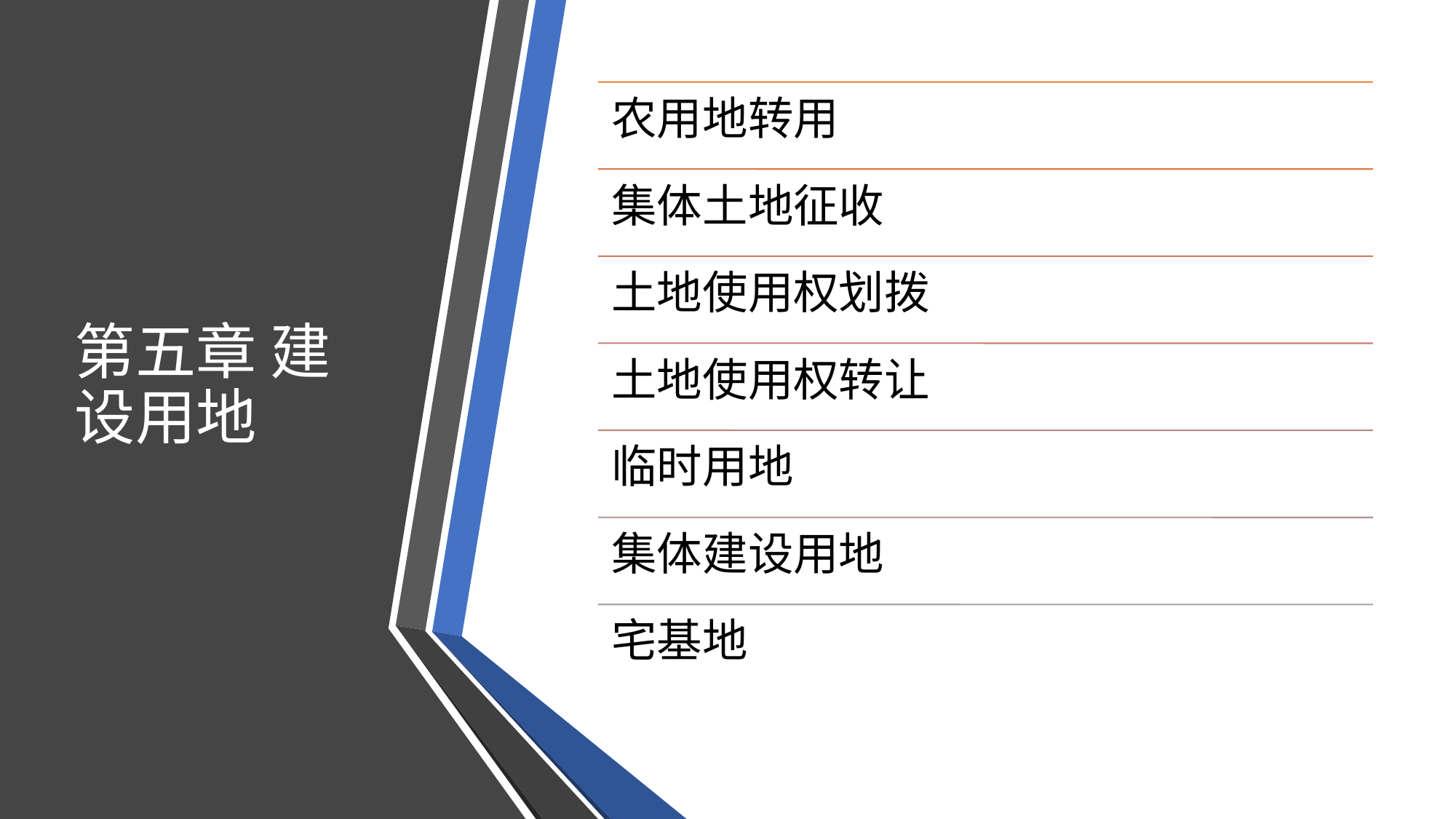

# 第五章 建设用地
农用地转用
集体土地征收
土地使用权划拨
土地使用权转让
临时用地
集体建设用地
宅基地